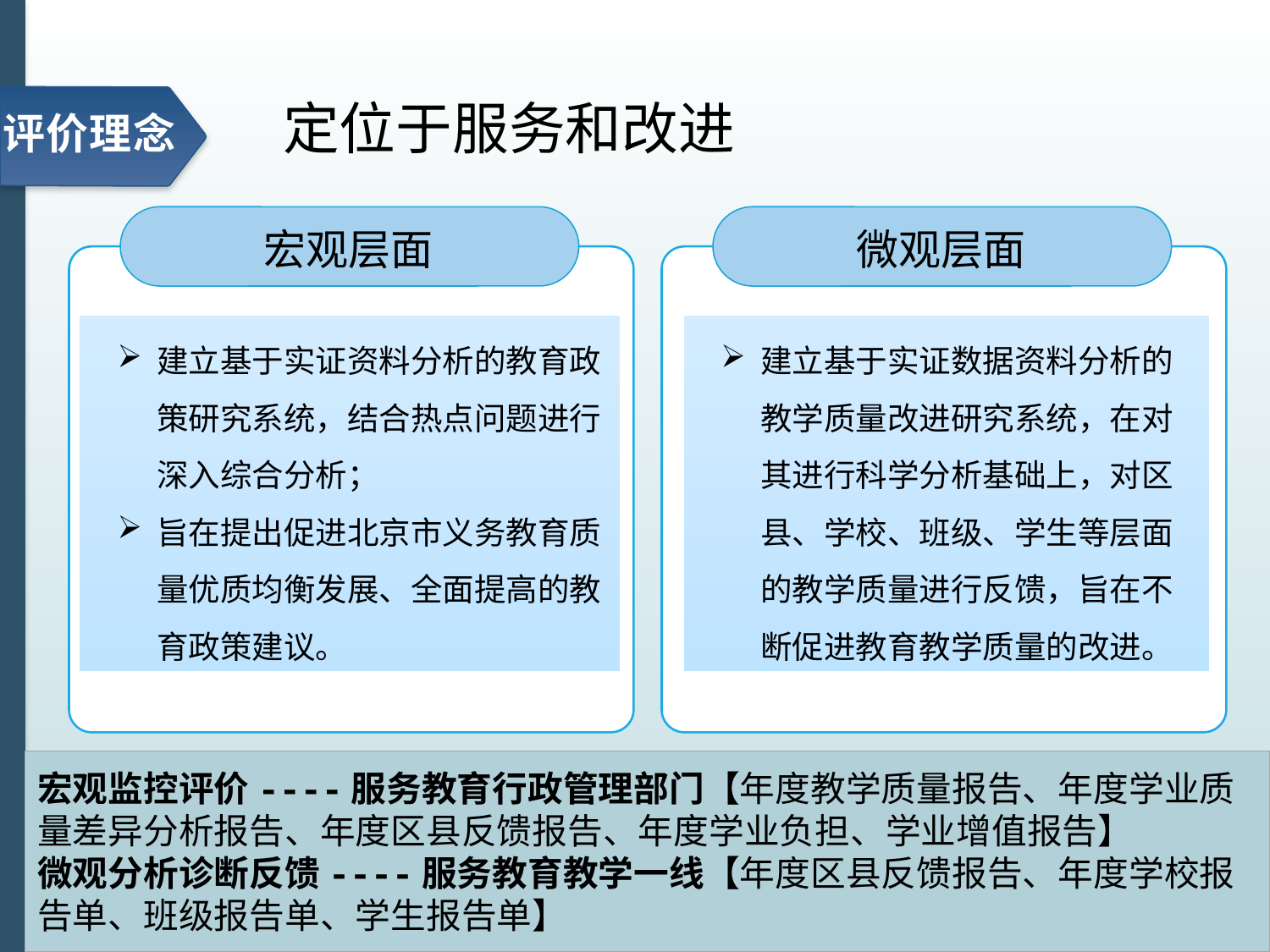

# 定位于服务和改进
评价理念

宏观层面

建立基于实证资料分析的教育政策研究系统，结合热点问题进行深入综合分析；
旨在提出促进北京市义务教育质量优质均衡发展、全面提高的教育政策建议。
Add Your Title
在宏观层面上

微观层面

建立基于实证数据资料分析的教学质量改进研究系统，在对其进行科学分析基础上，对区县、学校、班级、学生等层面的教学质量进行反馈，旨在不断促进教育教学质量的改进。
Add Your Title

宏观监控评价----服务教育行政管理部门【年度教学质量报告、年度学业质量差异分析报告、年度区县反馈报告、年度学业负担、学业增值报告】
微观分析诊断反馈----服务教育教学一线【年度区县反馈报告、年度学校报告单、班级报告单、学生报告单】